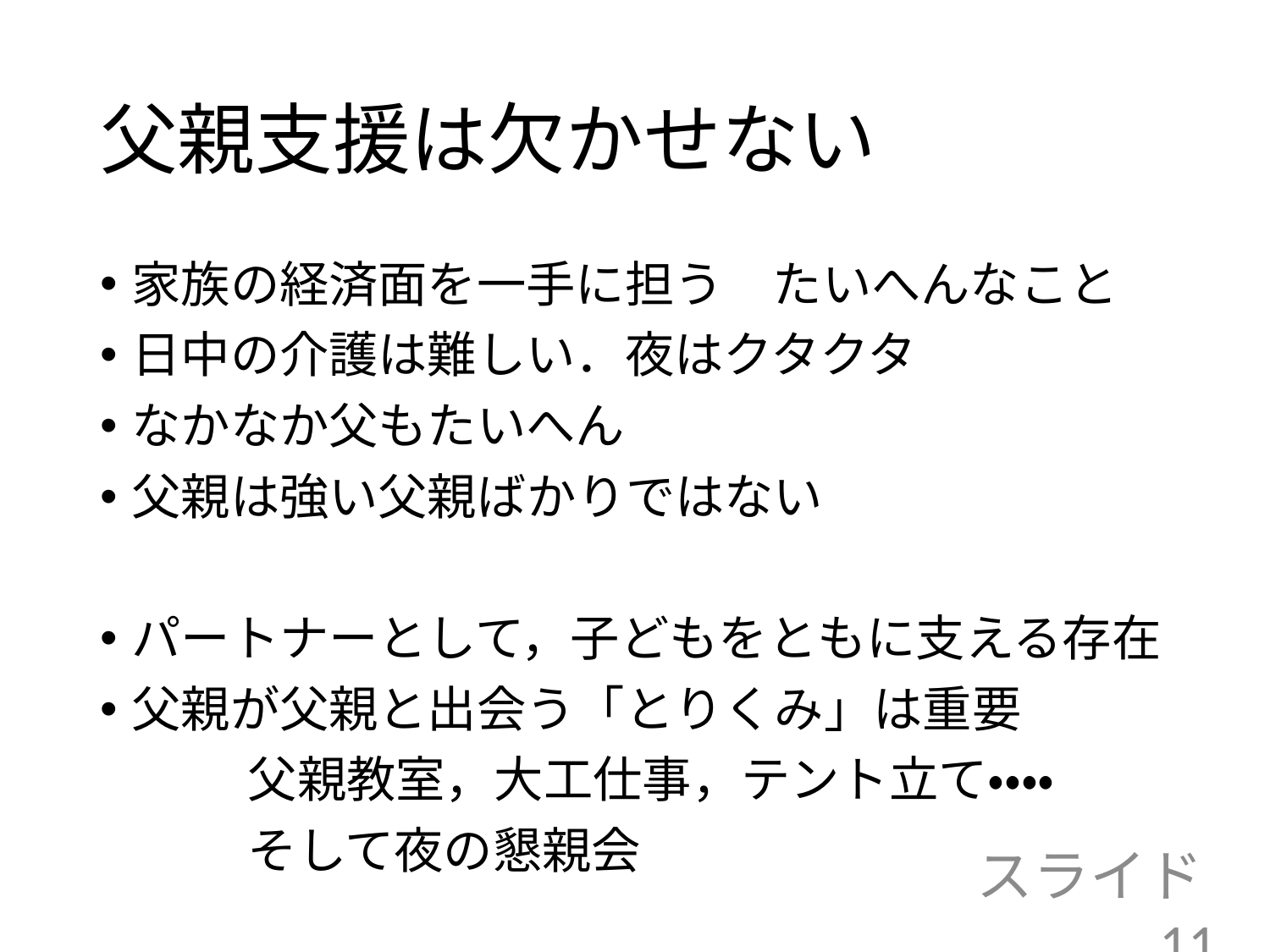

# 父親支援は欠かせない
家族の経済面を一手に担う　たいへんなこと
日中の介護は難しい．夜はクタクタ
なかなか父もたいへん
父親は強い父親ばかりではない

パートナーとして，子どもをともに支える存在
父親が父親と出会う「とりくみ」は重要
　　　父親教室，大工仕事，テント立て・・・・
　　　そして夜の懇親会
スライド11